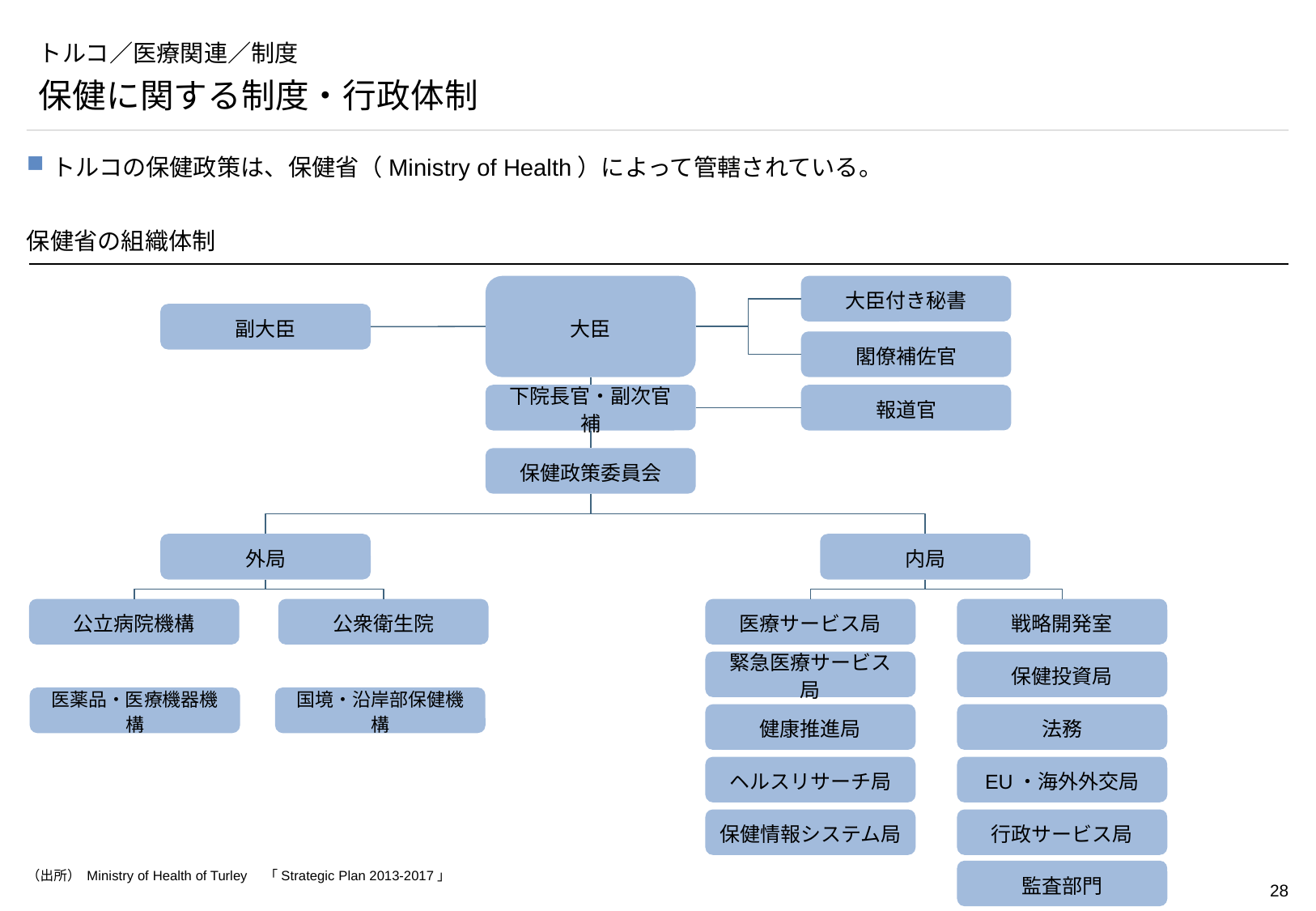

# トルコ／医療関連／制度
保健に関する制度・行政体制
トルコの保健政策は、保健省（Ministry of Health）によって管轄されている。
保健省の組織体制
大臣
大臣付き秘書
副大臣
閣僚補佐官
下院長官・副次官補
報道官
保健政策委員会
外局
内局
公立病院機構
公衆衛生院
医療サービス局
戦略開発室
緊急医療サービス局
保健投資局
医薬品・医療機器機構
国境・沿岸部保健機構
健康推進局
法務
ヘルスリサーチ局
EU・海外外交局
保健情報システム局
行政サービス局
監査部門
（出所） Ministry of Health of Turley　「Strategic Plan 2013-2017」